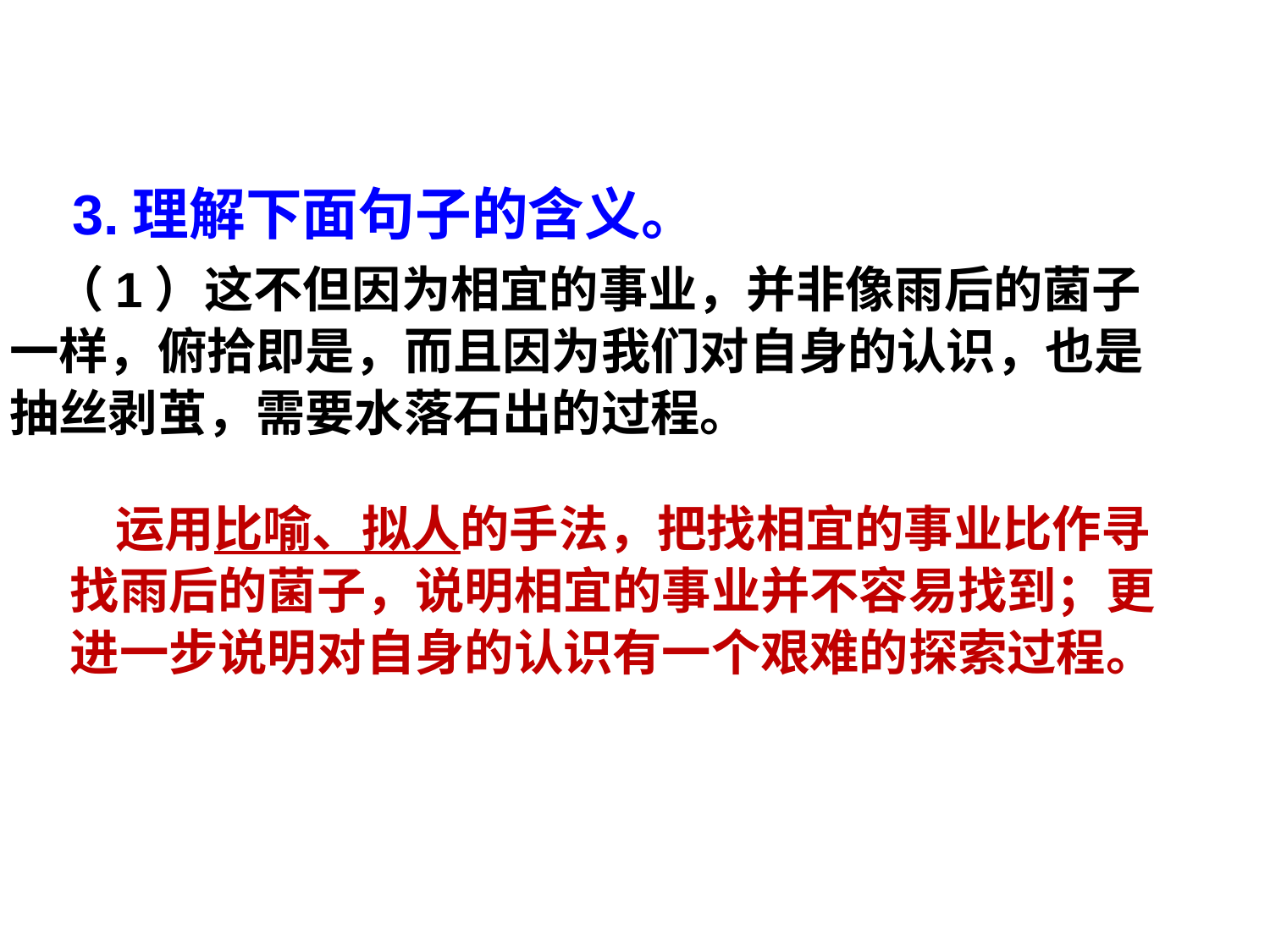

3.理解下面句子的含义。
   （1）这不但因为相宜的事业，并非像雨后的菌子一样，俯拾即是，而且因为我们对自身的认识，也是抽丝剥茧，需要水落石出的过程。
   运用比喻、拟人的手法，把找相宜的事业比作寻找雨后的菌子，说明相宜的事业并不容易找到；更进一步说明对自身的认识有一个艰难的探索过程。